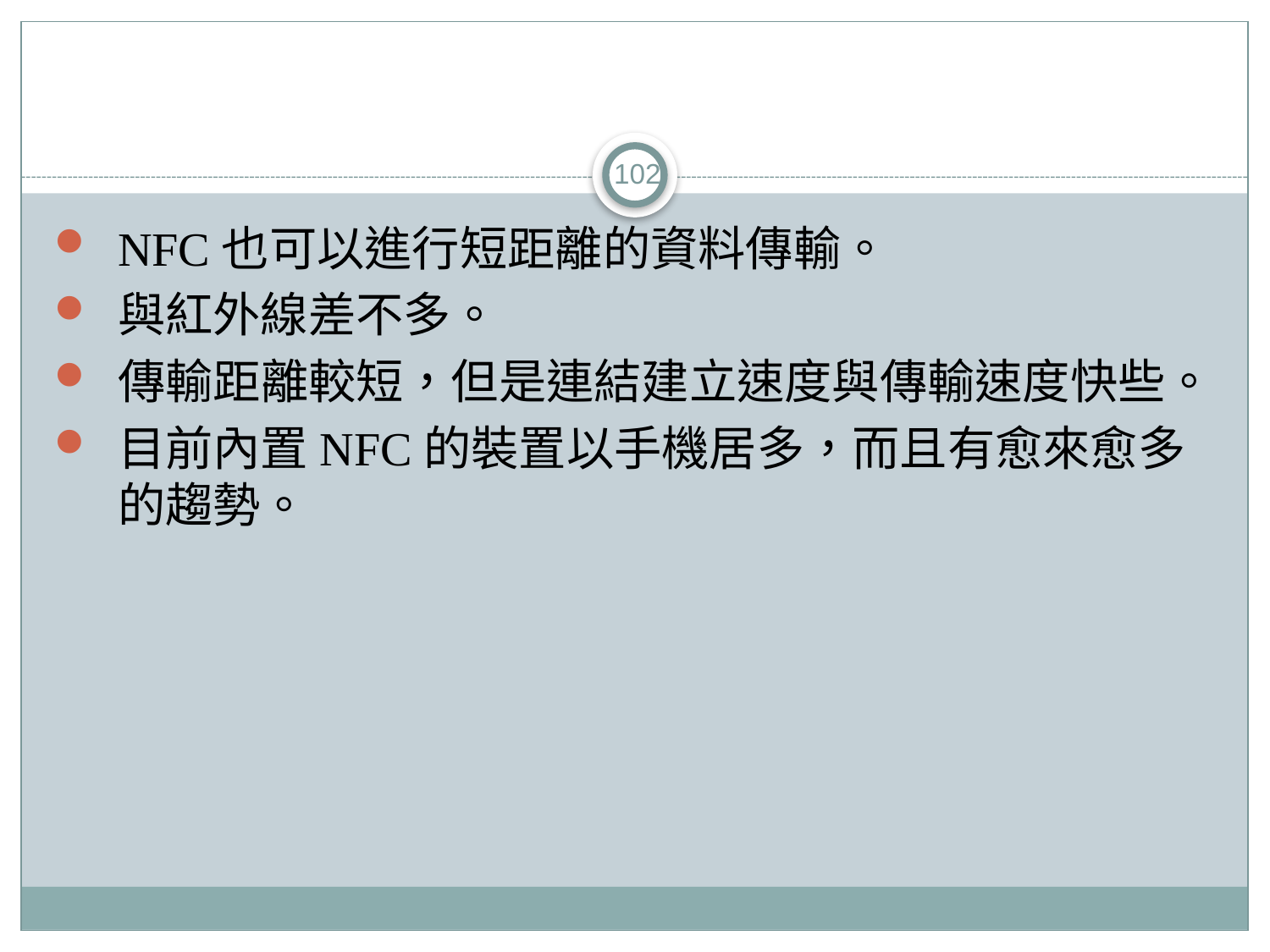

#
102
NFC也可以進行短距離的資料傳輸。
與紅外線差不多。
傳輸距離較短，但是連結建立速度與傳輸速度快些。
目前內置NFC的裝置以手機居多，而且有愈來愈多的趨勢。